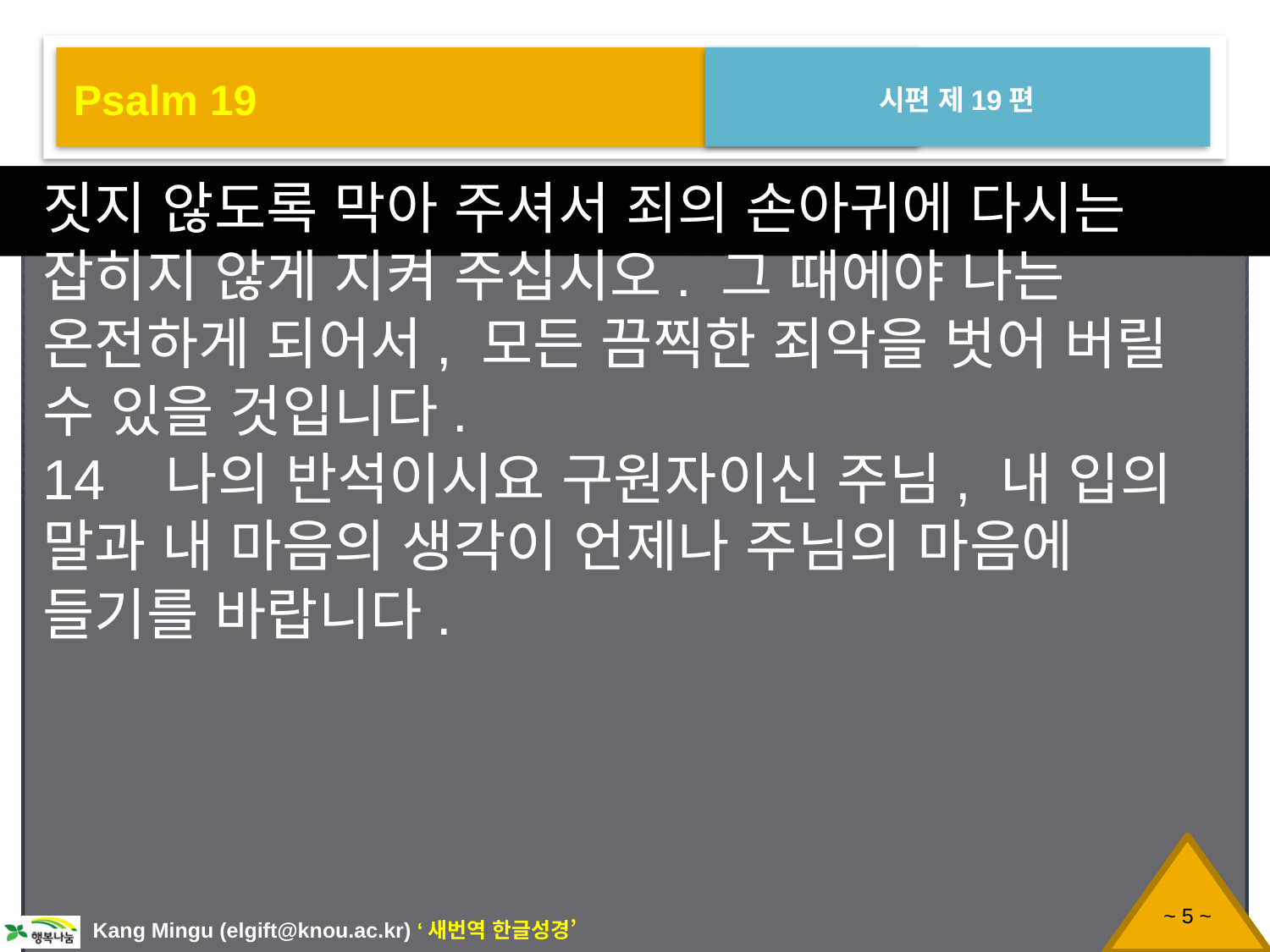

Psalm 19
시편 제19편
짓지 않도록 막아 주셔서 죄의 손아귀에 다시는 잡히지 않게 지켜 주십시오. 그 때에야 나는 온전하게 되어서, 모든 끔찍한 죄악을 벗어 버릴 수 있을 것입니다.
14   나의 반석이시요 구원자이신 주님, 내 입의 말과 내 마음의 생각이 언제나 주님의 마음에 들기를 바랍니다.